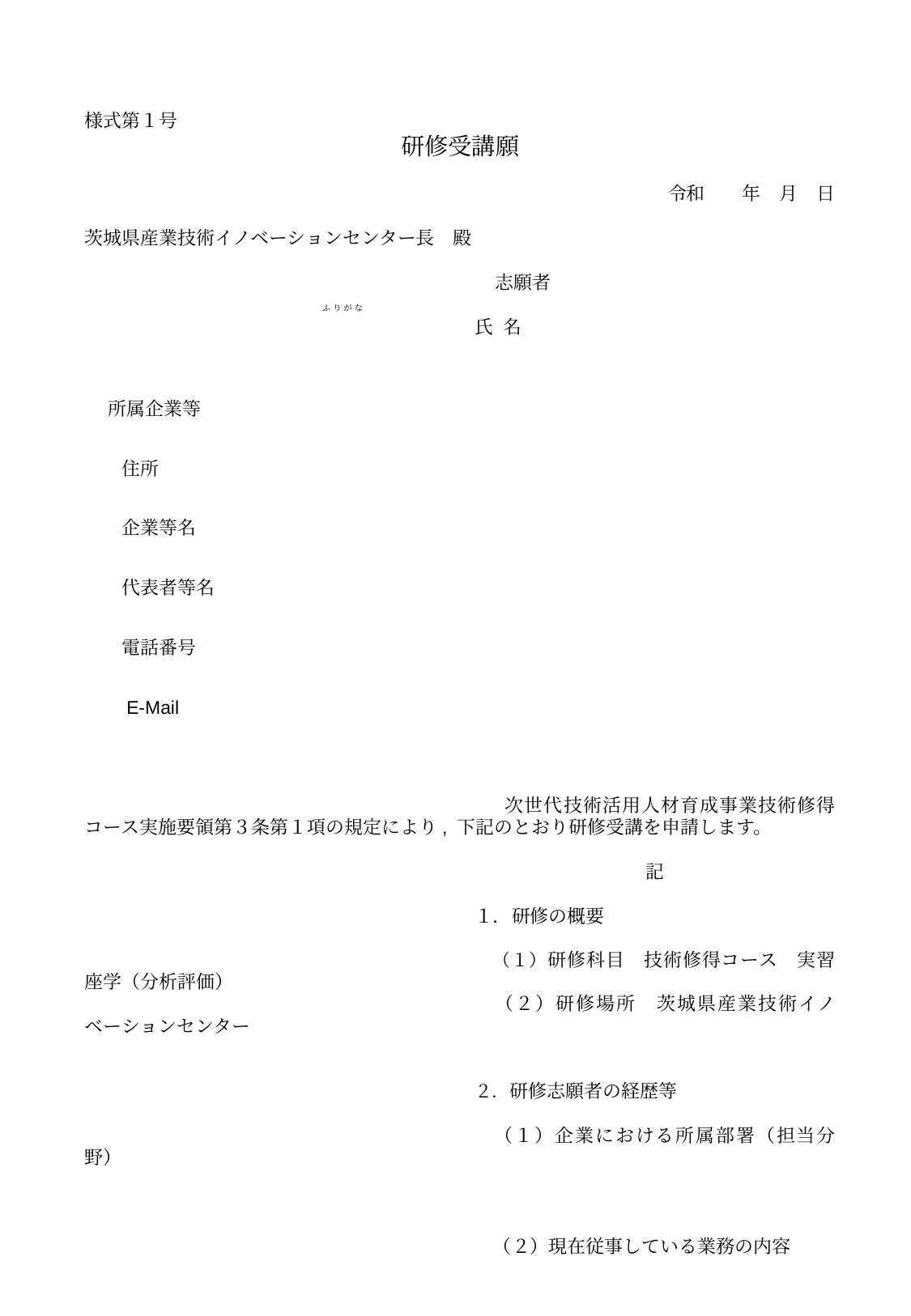

様式第１号
研修受講願

令和　　年　月　日

茨城県産業技術イノベーションセンター長　殿

　　　　　　　　　　　　　　　　　 　　　 　  志願者
                                    　　　 ふ り が な
氏  名

     　　　　　　　 　　　　　　     　　　   　所属企業等
　　　　　　　　　　　　　　　　　　　　　住所
　　　　　　　　　　　　　　　　　　　　　企業等名
　　　　　　　　　　　　　　　　　　　　　代表者等名
　　　　　　　　　　　　　　　　　　　　　電話番号
　　　　　　　　　　　　　　　　　　　　　E-Mail

 　次世代技術活用人材育成事業技術修得コース実施要領第３条第１項の規定により, 下記のとおり研修受講を申請します。

記

１．研修の概要

　（１）研修科目　技術修得コース　実習座学（分析評価）
　（２）研修場所　茨城県産業技術イノベーションセンター

２．研修志願者の経歴等

　（１）企業における所属部署（担当分野）

　（２）現在従事している業務の内容

　（３）研修受講の目的